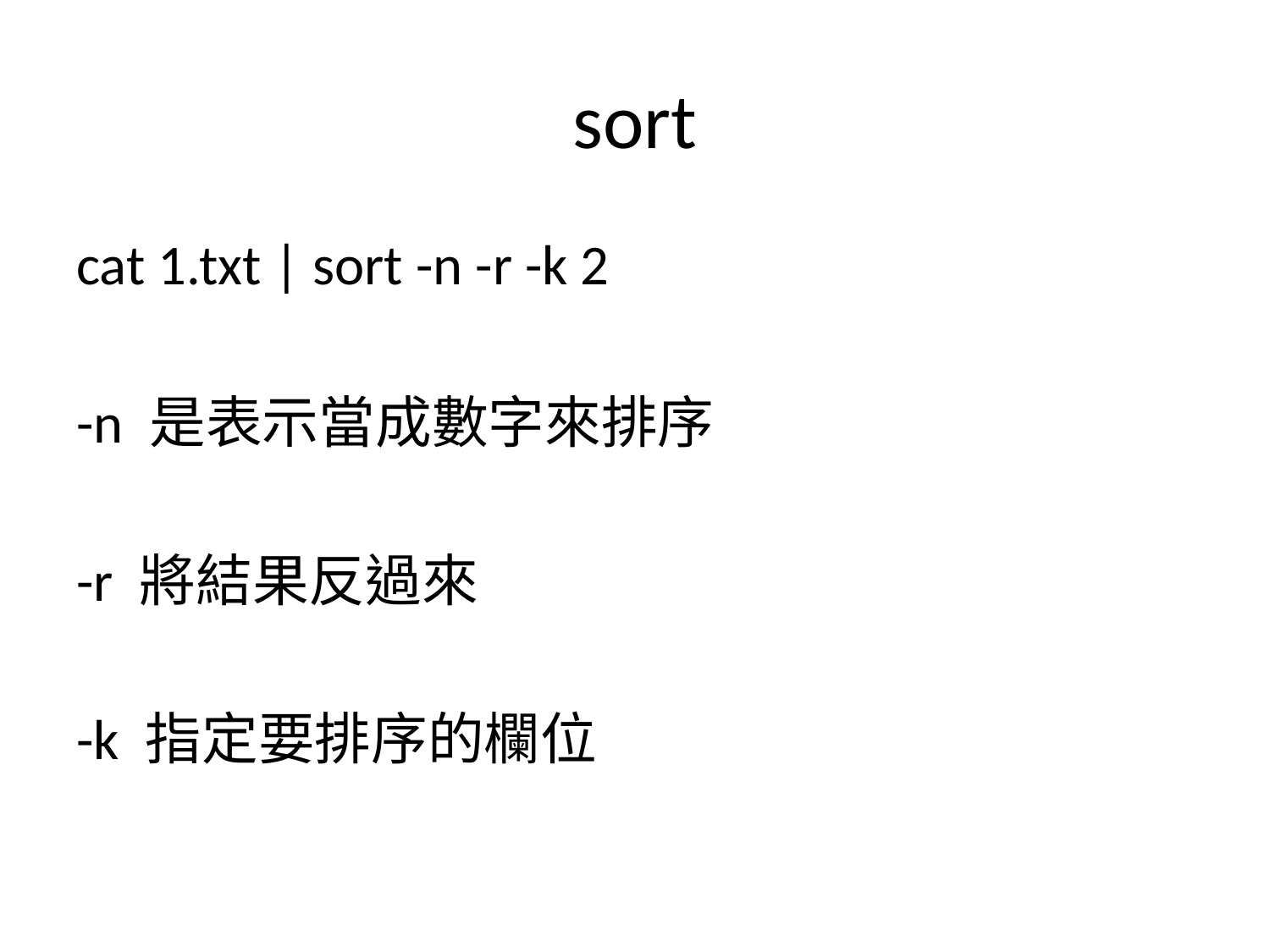

# sort
cat 1.txt | sort -n -r -k 2

-n 是表示當成數字來排序

-r 將結果反過來

-k 指定要排序的欄位